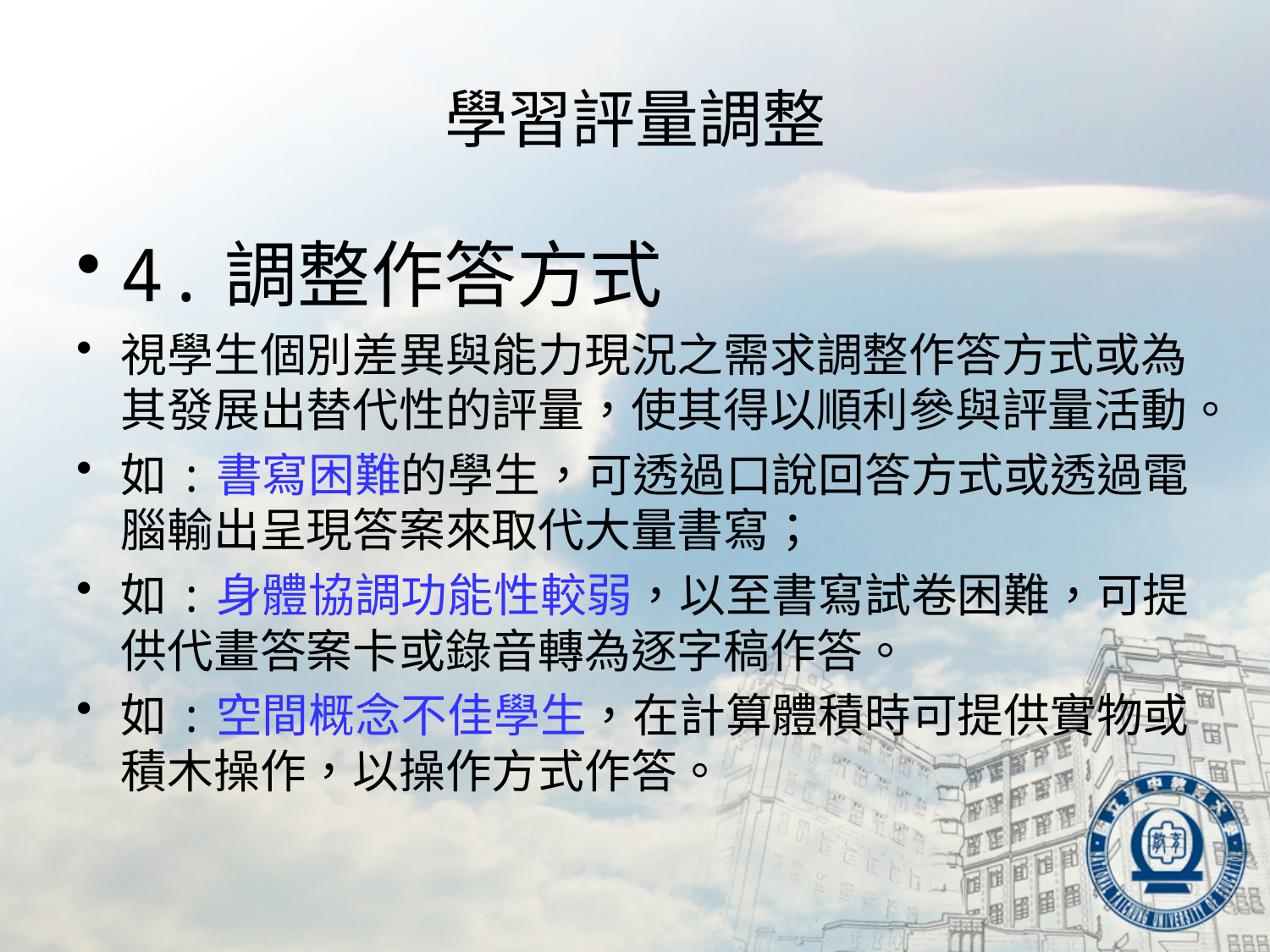

# 學習評量調整
4.調整作答方式
視學生個別差異與能力現況之需求調整作答方式或為其發展出替代性的評量，使其得以順利參與評量活動。
如:書寫困難的學生，可透過口說回答方式或透過電腦輸出呈現答案來取代大量書寫；
如:身體協調功能性較弱，以至書寫試卷困難，可提供代畫答案卡或錄音轉為逐字稿作答。
如:空間概念不佳學生，在計算體積時可提供實物或積木操作，以操作方式作答。